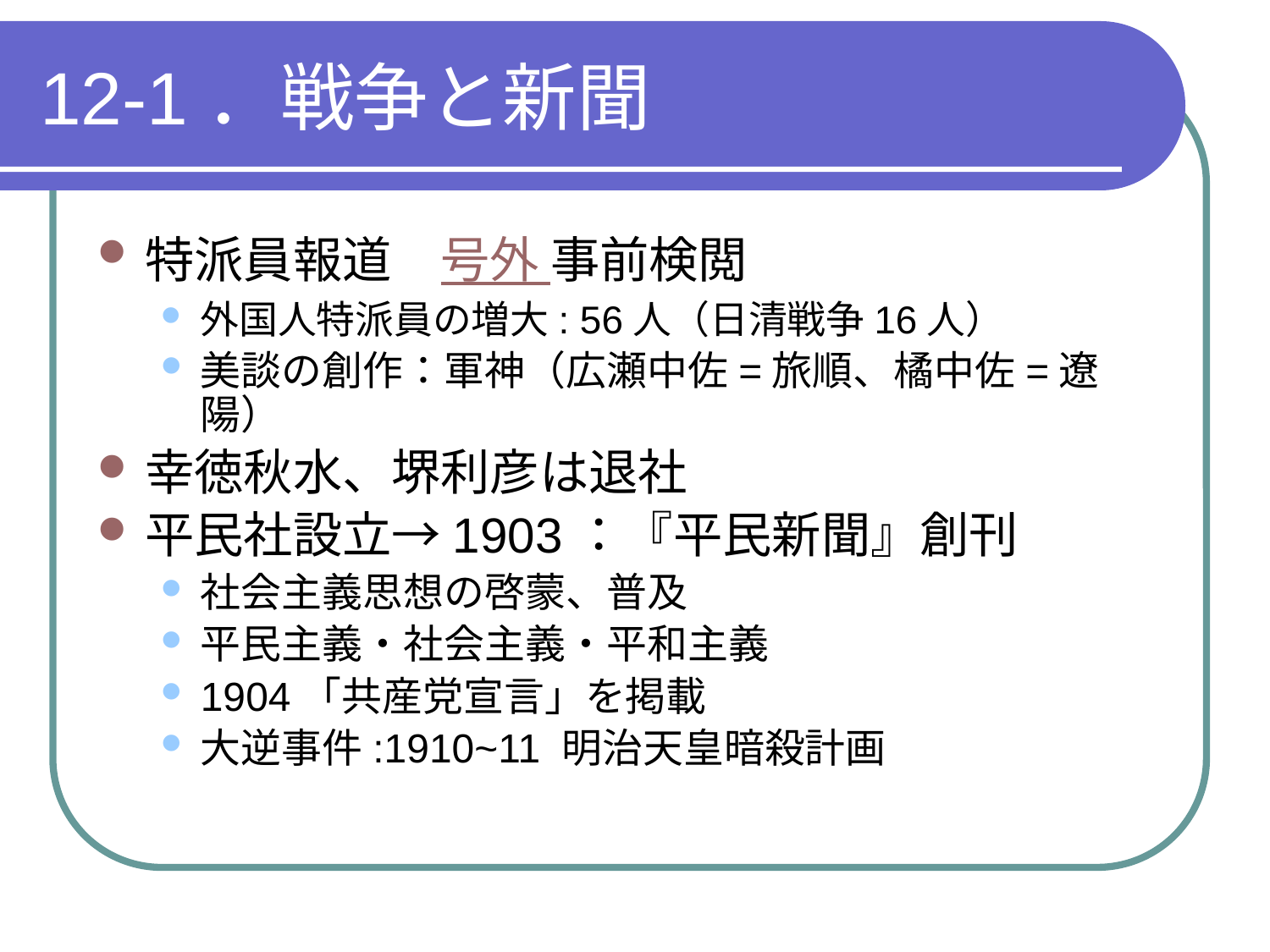

# 12-1．戦争と新聞
特派員報道　号外 事前検閲
外国人特派員の増大: 56人（日清戦争16人）
美談の創作：軍神（広瀬中佐=旅順、橘中佐=遼陽）
幸徳秋水、堺利彦は退社
平民社設立→1903：『平民新聞』創刊
社会主義思想の啓蒙、普及
平民主義・社会主義・平和主義
1904「共産党宣言」を掲載
大逆事件:1910~11 明治天皇暗殺計画